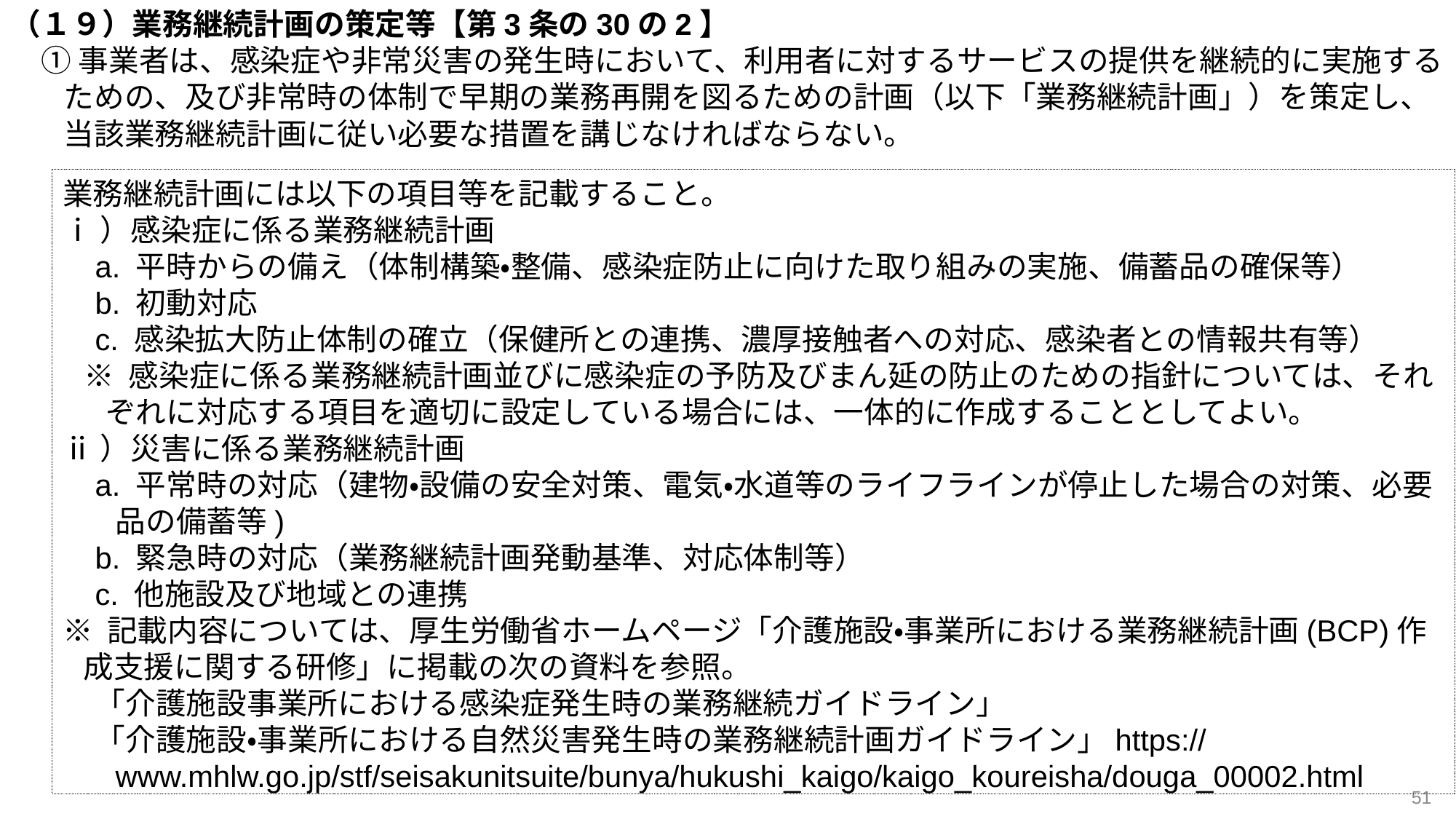

（１９）業務継続計画の策定等【第3条の30の2】
　① 事業者は、感染症や非常災害の発生時において、利用者に対するサービスの提供を継続的に実施するための、及び非常時の体制で早期の業務再開を図るための計画（以下「業務継続計画」）を策定し、当該業務継続計画に従い必要な措置を講じなければならない。

業務継続計画には以下の項目等を記載すること。
ⅰ）感染症に係る業務継続計画
a. 平時からの備え（体制構築・整備、感染症防止に向けた取り組みの実施、備蓄品の確保等）
b. 初動対応
c. 感染拡大防止体制の確立（保健所との連携、濃厚接触者への対応、感染者との情報共有等）
※ 感染症に係る業務継続計画並びに感染症の予防及びまん延の防止のための指針については、それぞれに対応する項目を適切に設定している場合には、一体的に作成することとしてよい。
ⅱ）災害に係る業務継続計画
a. 平常時の対応（建物・設備の安全対策、電気・水道等のライフラインが停止した場合の対策、必要品の備蓄等)
b. 緊急時の対応（業務継続計画発動基準、対応体制等）
c. 他施設及び地域との連携
※ 記載内容については、厚生労働省ホームページ「介護施設・事業所における業務継続計画(BCP)作成支援に関する研修」に掲載の次の資料を参照。
「介護施設事業所における感染症発生時の業務継続ガイドライン」
「介護施設・事業所における自然災害発生時の業務継続計画ガイドライン」https://www.mhlw.go.jp/stf/seisakunitsuite/bunya/hukushi_kaigo/kaigo_koureisha/douga_00002.html
51